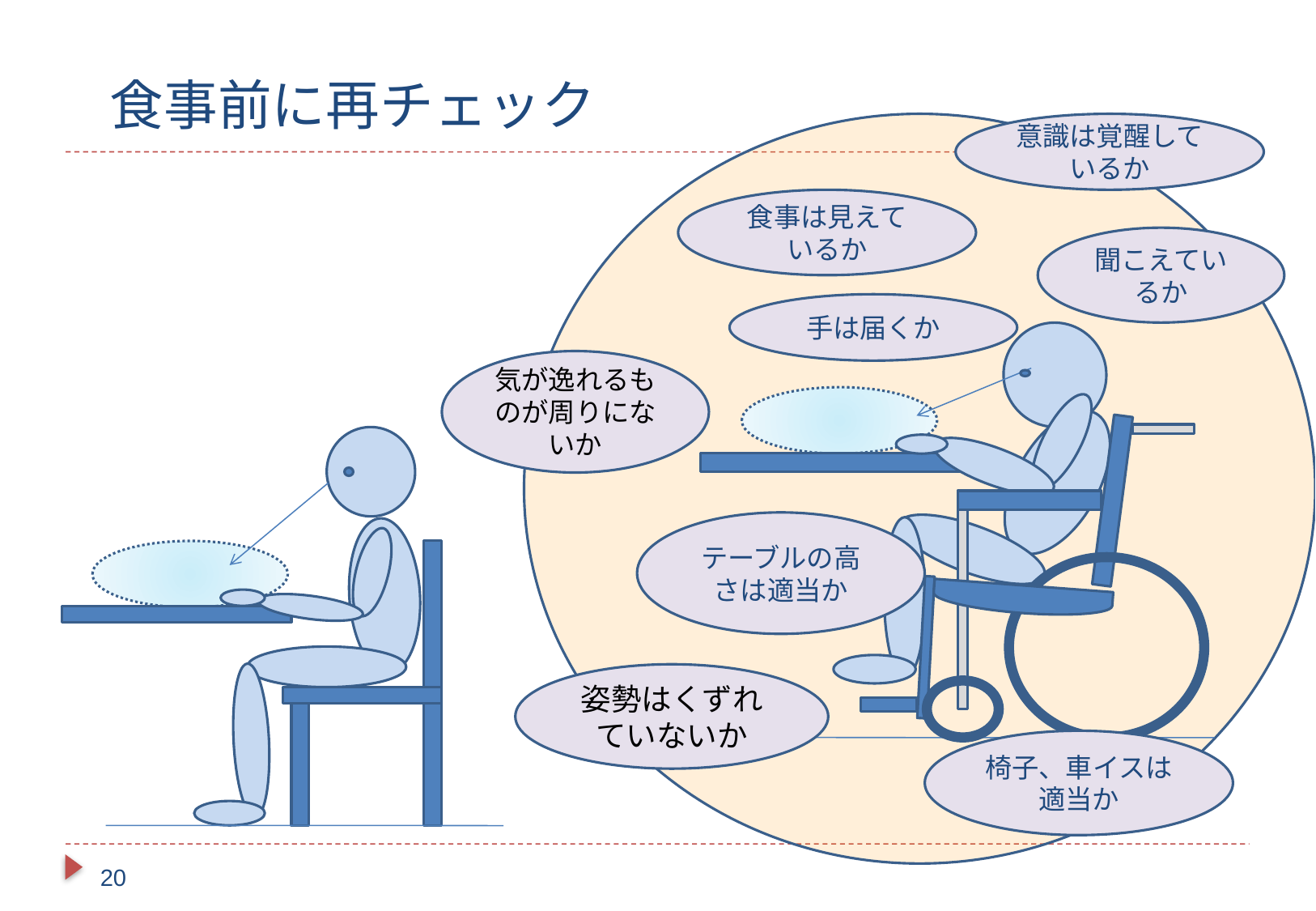

# 食事前に再チェック

意識は覚醒しているか
食事は見えているか
聞こえているか
手は届くか

気が逸れるものが周りにないか

テーブルの高さは適当か

姿勢はくずれていないか

椅子、車イスは適当か
20